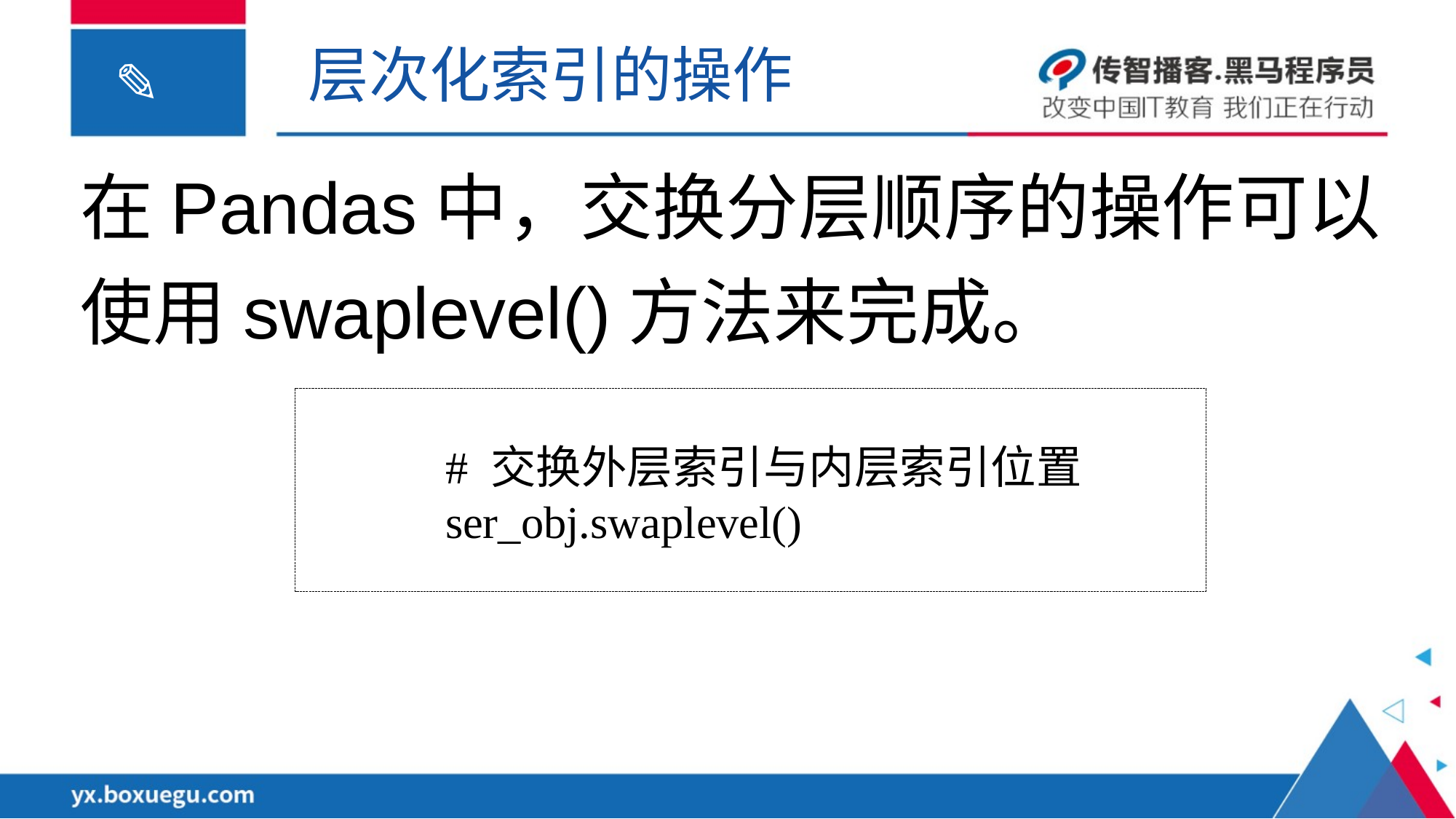

层次化索引的操作
在Pandas中，交换分层顺序的操作可以使用swaplevel()方法来完成。

# 交换外层索引与内层索引位置
ser_obj.swaplevel()